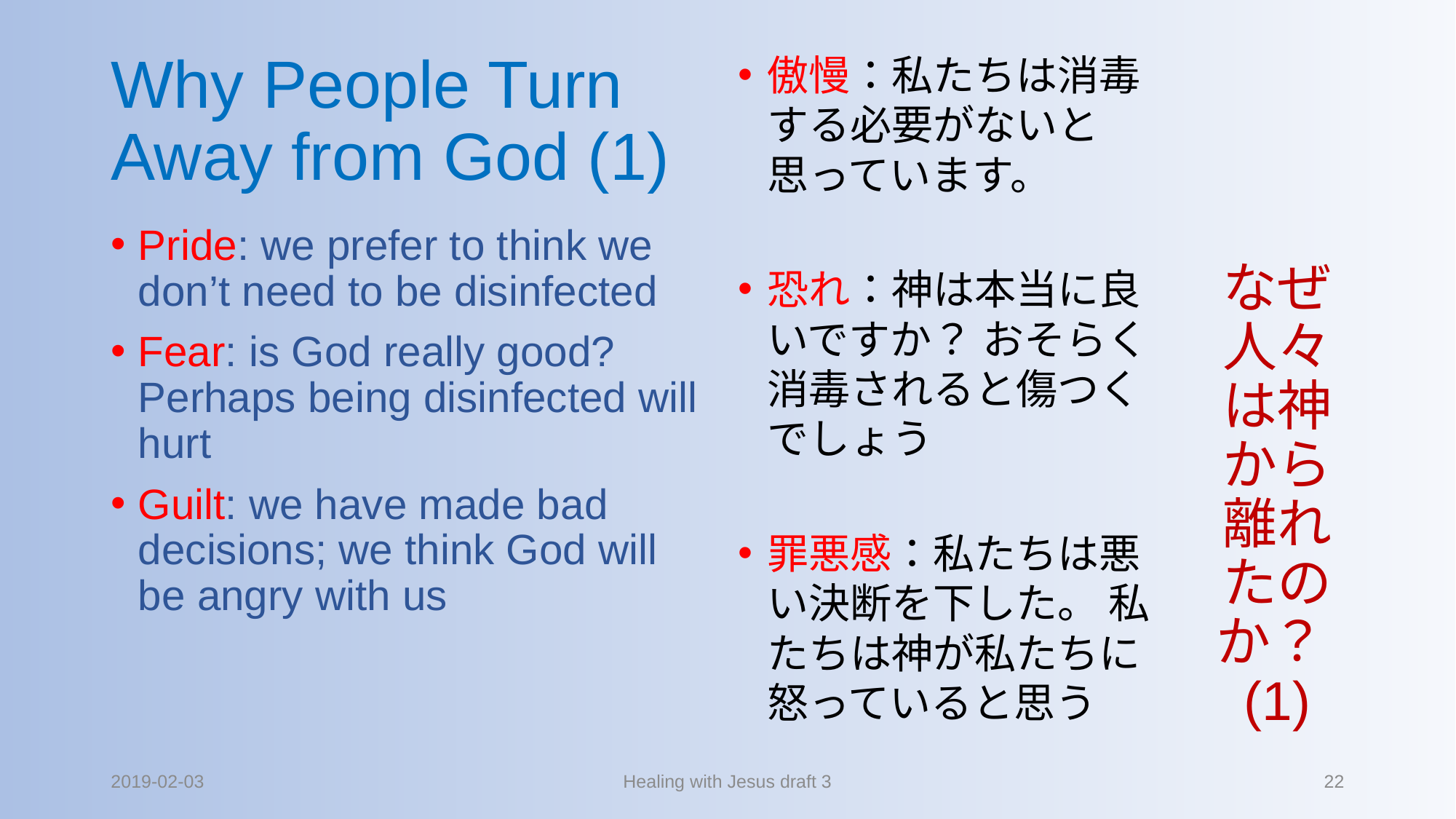

# Why People Turn Away from God (1)
傲慢：私たちは消毒する必要がないと思っています。
恐れ：神は本当に良いですか？ おそらく消毒されると傷つくでしょう
罪悪感：私たちは悪い決断を下した。 私たちは神が私たちに怒っていると思う
なぜ人々は神から離れたのか？(1)
Pride: we prefer to think we don’t need to be disinfected
Fear: is God really good? Perhaps being disinfected will hurt
Guilt: we have made bad decisions; we think God will be angry with us

2019-02-03
Healing with Jesus draft 3
22